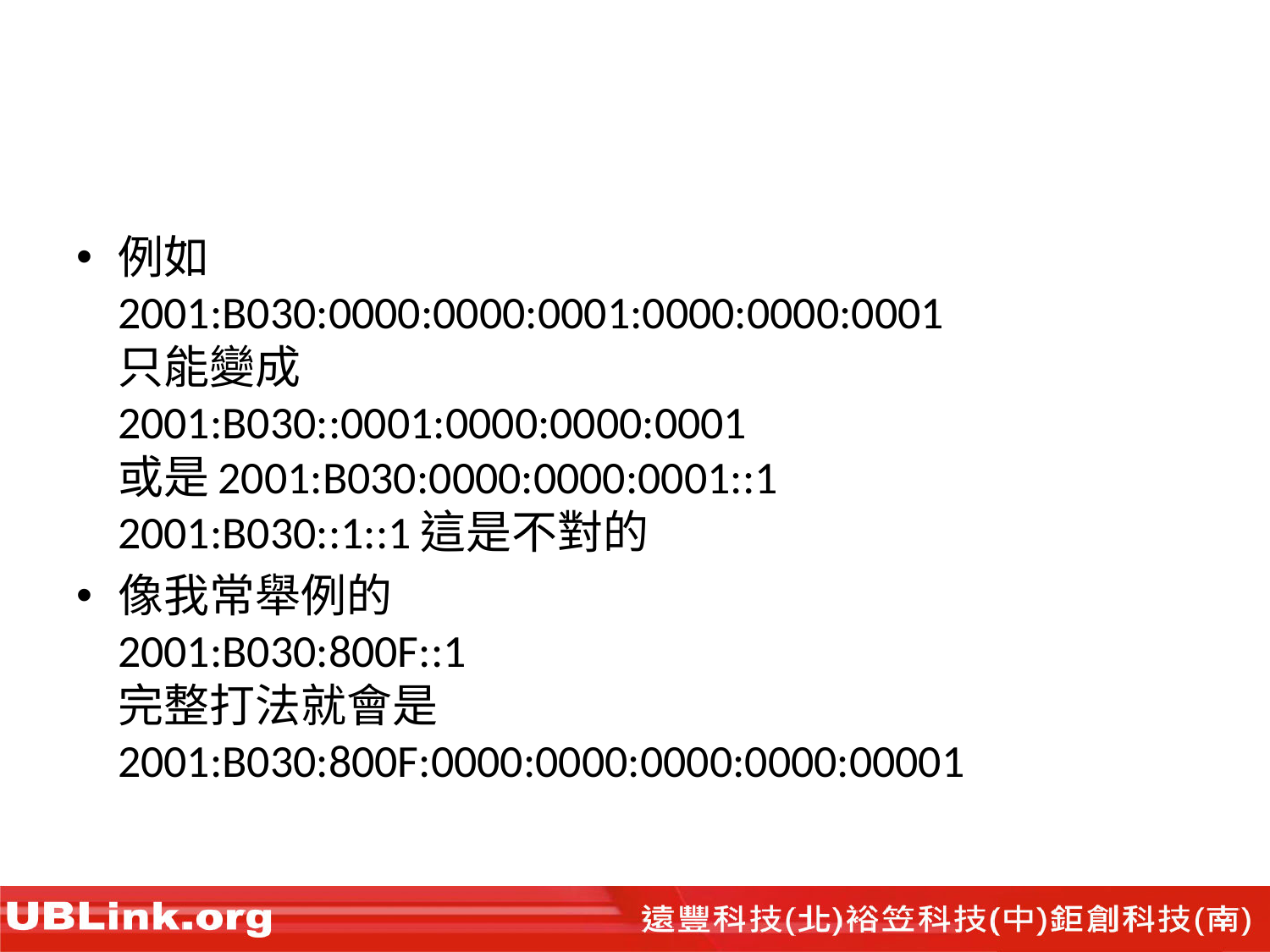

#
例如
2001:B030:0000:0000:0001:0000:0000:0001
只能變成
2001:B030::0001:0000:0000:0001
或是2001:B030:0000:0000:0001::1
2001:B030::1::1這是不對的
像我常舉例的
2001:B030:800F::1
完整打法就會是
2001:B030:800F:0000:0000:0000:0000:00001